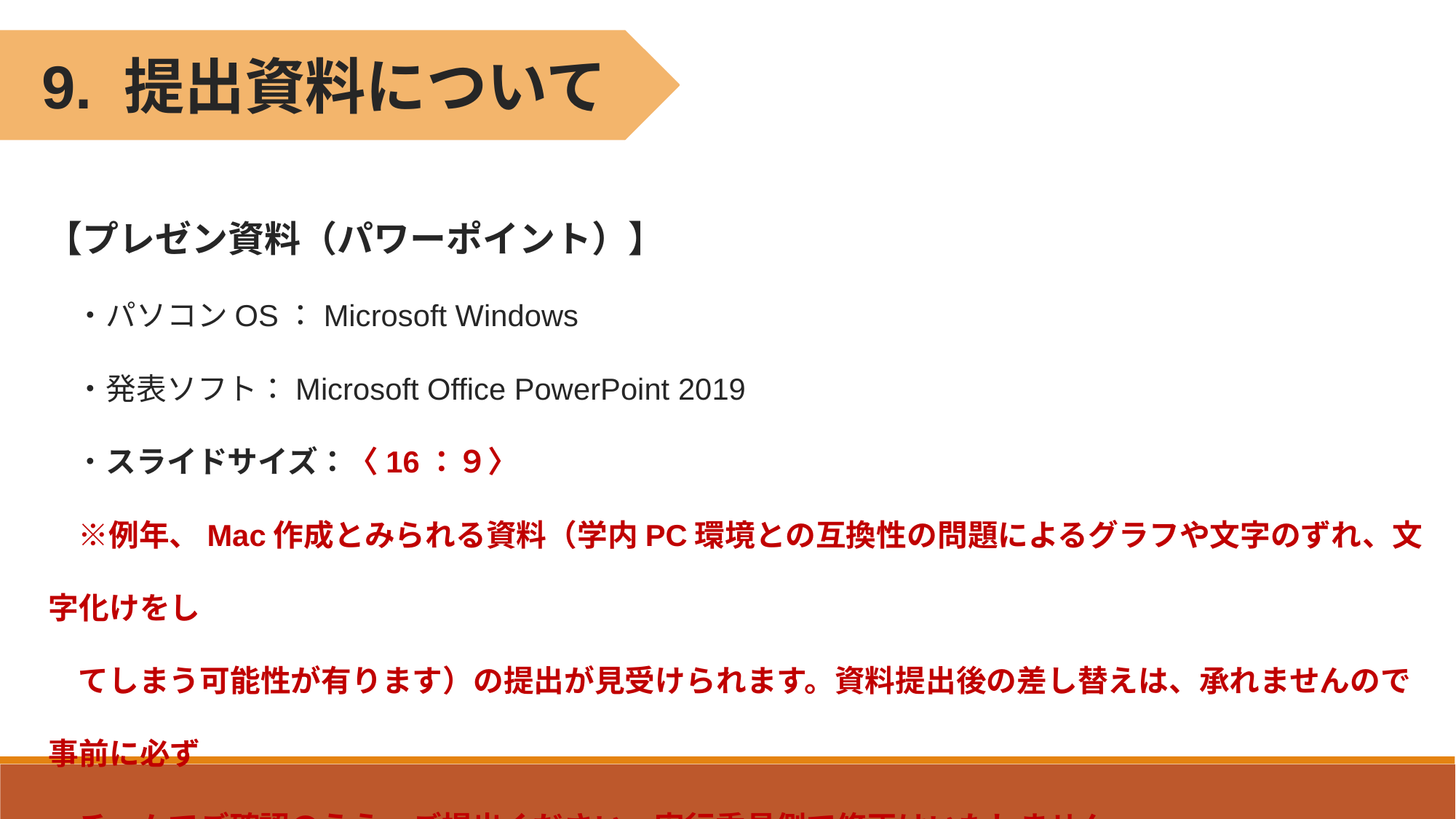

9. 提出資料について
【プレゼン資料（パワーポイント）】
　・パソコンOS：Microsoft Windows
　・発表ソフト：Microsoft Office PowerPoint 2019
　・スライドサイズ：〈16：９〉
　※例年、Mac作成とみられる資料（学内PC環境との互換性の問題によるグラフや文字のずれ、文字化けをし
　てしまう可能性が有ります）の提出が見受けられます。資料提出後の差し替えは、承れませんので事前に必ず
　チームでご確認のうえ、ご提出ください。実行委員側で修正はいたしません。